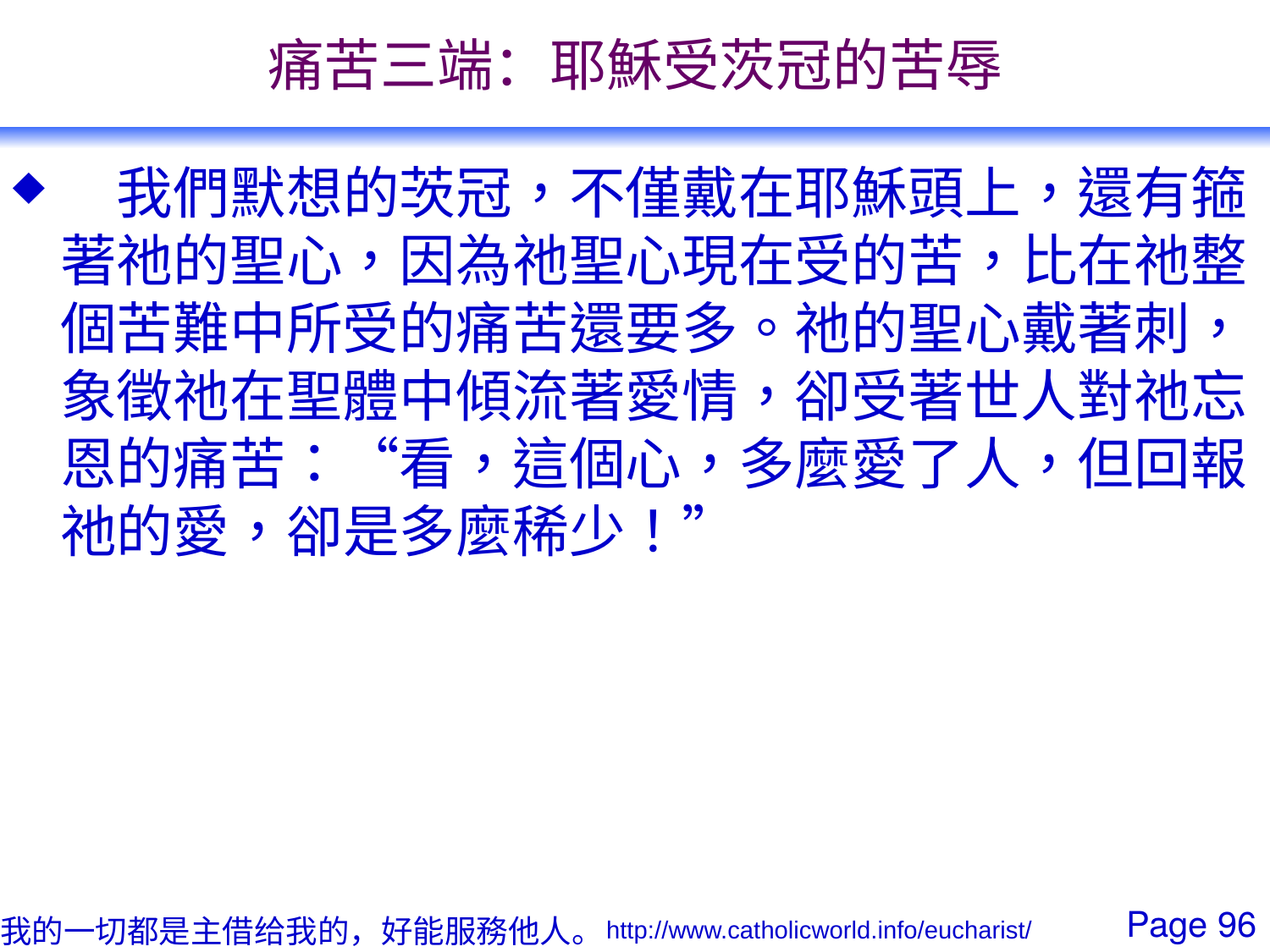

# 痛苦三端：耶穌受茨冠的苦辱
　我們默想的茨冠，不僅戴在耶穌頭上，還有箍著祂的聖心，因為祂聖心現在受的苦，比在祂整個苦難中所受的痛苦還要多。祂的聖心戴著刺，象徵祂在聖體中傾流著愛情，卻受著世人對祂忘恩的痛苦：“看，這個心，多麼愛了人，但回報祂的愛，卻是多麼稀少！”